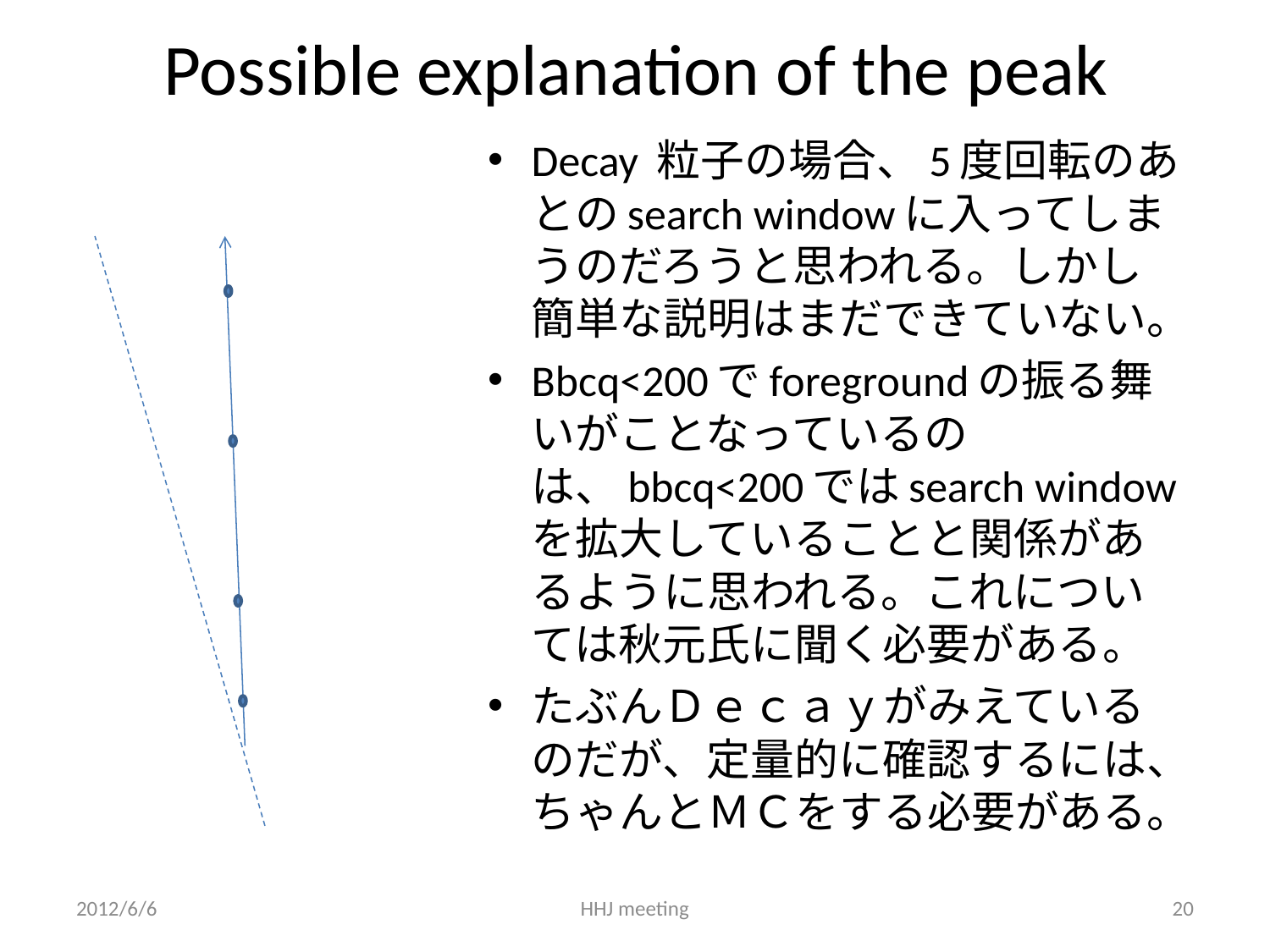

# Possible explanation of the peak
Decay 粒子の場合、5度回転のあとのsearch windowに入ってしまうのだろうと思われる。しかし簡単な説明はまだできていない。
Bbcq<200でforegroundの振る舞いがことなっているのは、bbcq<200ではsearch windowを拡大していることと関係があるように思われる。これについては秋元氏に聞く必要がある。
たぶんＤｅｃａｙがみえているのだが、定量的に確認するには、ちゃんとＭＣをする必要がある。

2012/6/6
HHJ meeting
20